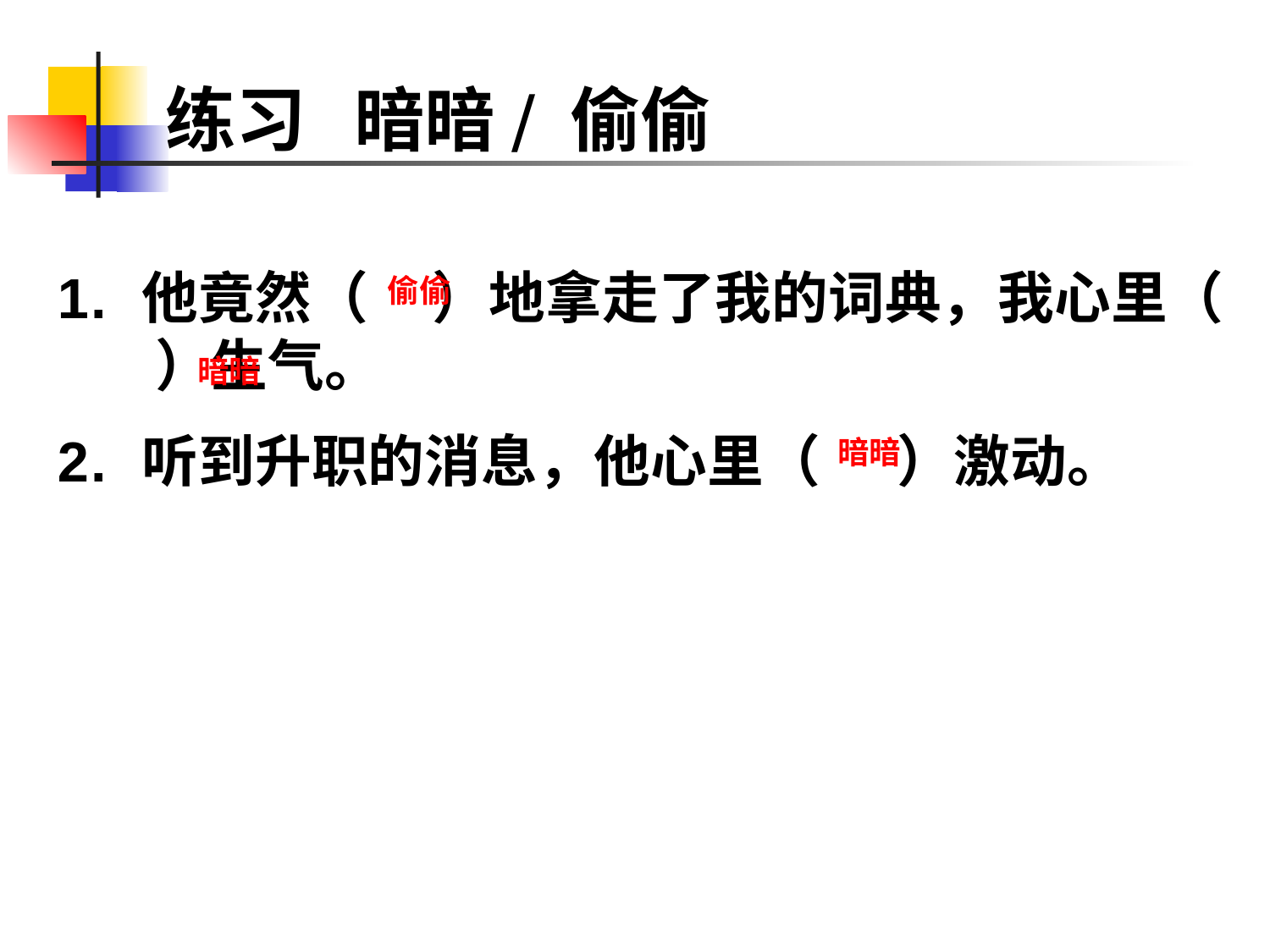

# 练习   暗暗/偷偷
他竟然（     ）地拿走了我的词典，我心里（    ）生气。
听到升职的消息，他心里（      ）激动。
偷偷
暗暗
暗暗